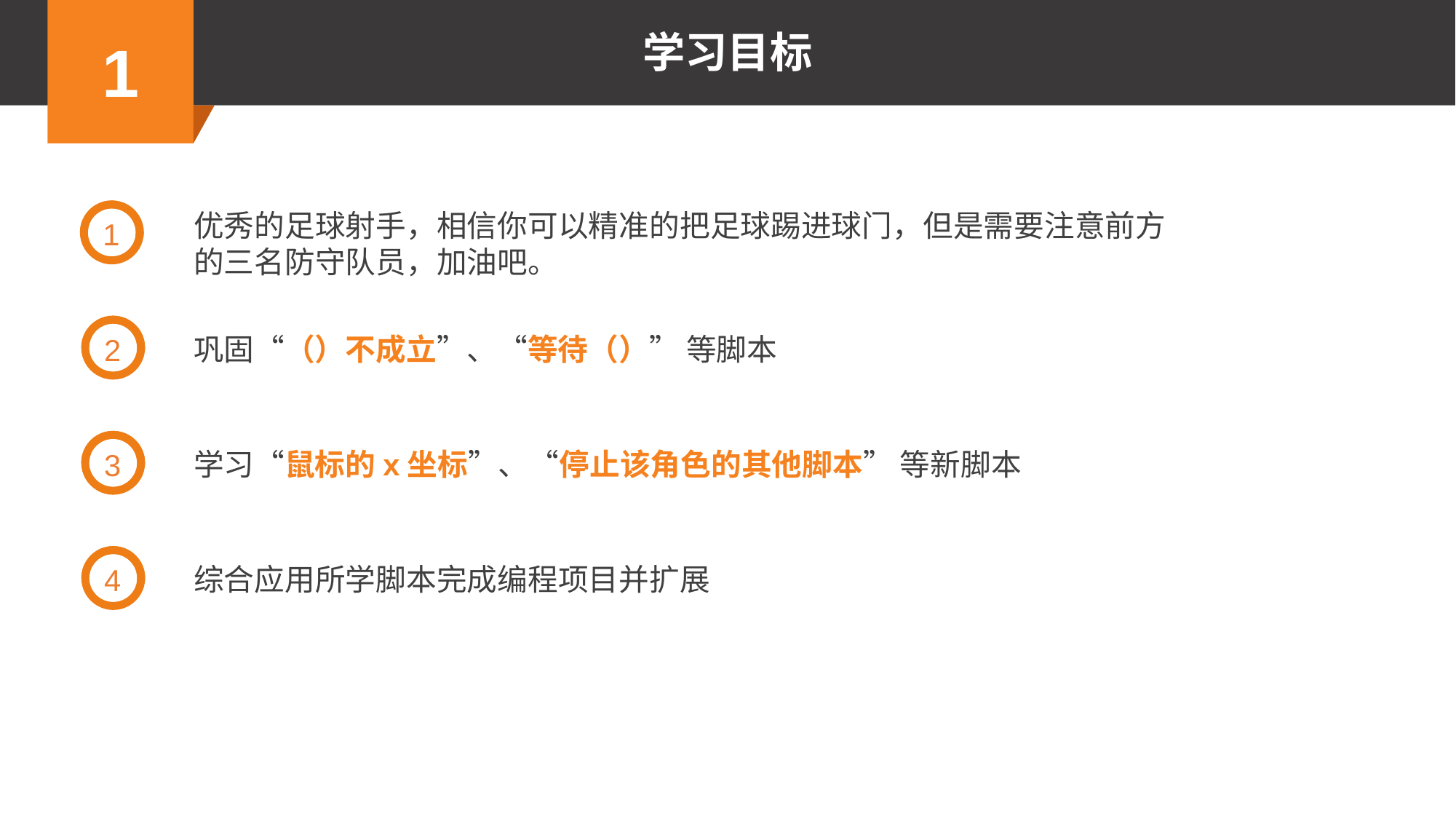

1
优秀的足球射手，相信你可以精准的把足球踢进球门，但是需要注意前方的三名防守队员，加油吧。

2
巩固“（）不成立”、“等待（）” 等脚本

3
学习“鼠标的x坐标”、“停止该角色的其他脚本” 等新脚本

4
综合应用所学脚本完成编程项目并扩展